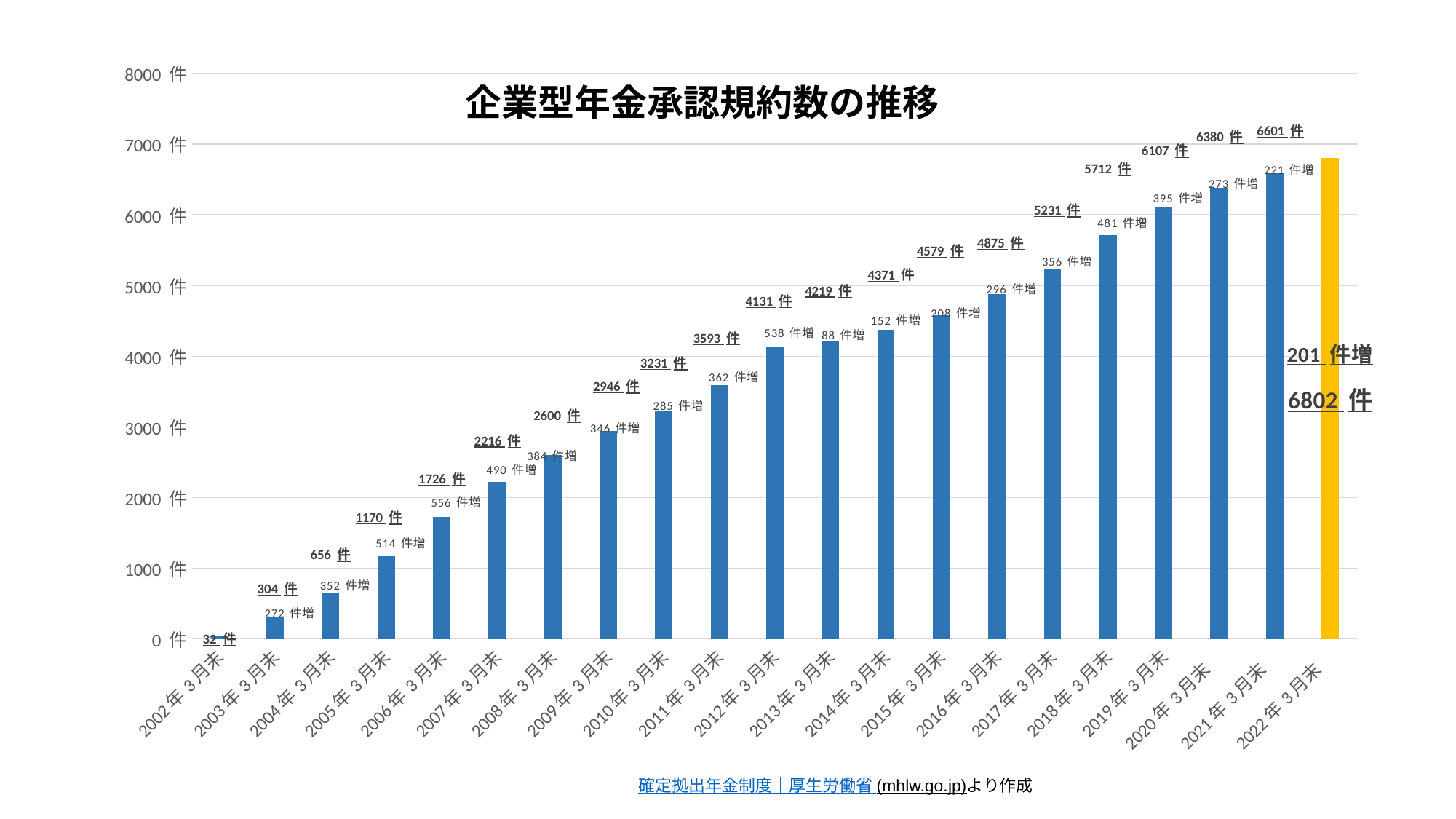

### Chart

| Category | 企業型年金承認規約数の推移 | 増加数 |
|---|---|---|
| 2002年3月末 | 32.0 | None |
| 2003年3月末 | 304.0 | 272.0 |
| 2004年3月末 | 656.0 | 352.0 |
| 2005年3月末 | 1170.0 | 514.0 |
| 2006年3月末 | 1726.0 | 556.0 |
| 2007年3月末 | 2216.0 | 490.0 |
| 2008年3月末 | 2600.0 | 384.0 |
| 2009年3月末 | 2946.0 | 346.0 |
| 2010年3月末 | 3231.0 | 285.0 |
| 2011年3月末 | 3593.0 | 362.0 |
| 2012年3月末 | 4131.0 | 538.0 |
| 2013年3月末 | 4219.0 | 88.0 |
| 2014年3月末 | 4371.0 | 152.0 |
| 2015年3月末 | 4579.0 | 208.0 |
| 2016年3月末 | 4875.0 | 296.0 |
| 2017年3月末 | 5231.0 | 356.0 |
| 2018年3月末 | 5712.0 | 481.0 |
| 2019年3月末 | 6107.0 | 395.0 |
| 2020年3月末　 | 6380.0 | 273.0 |
| 2021年3月末　 | 6601.0 | 221.0 |
| 2022年3月末　 | 6802.0 | 201.0 |
確定拠出年金制度｜厚生労働省 (mhlw.go.jp)より作成